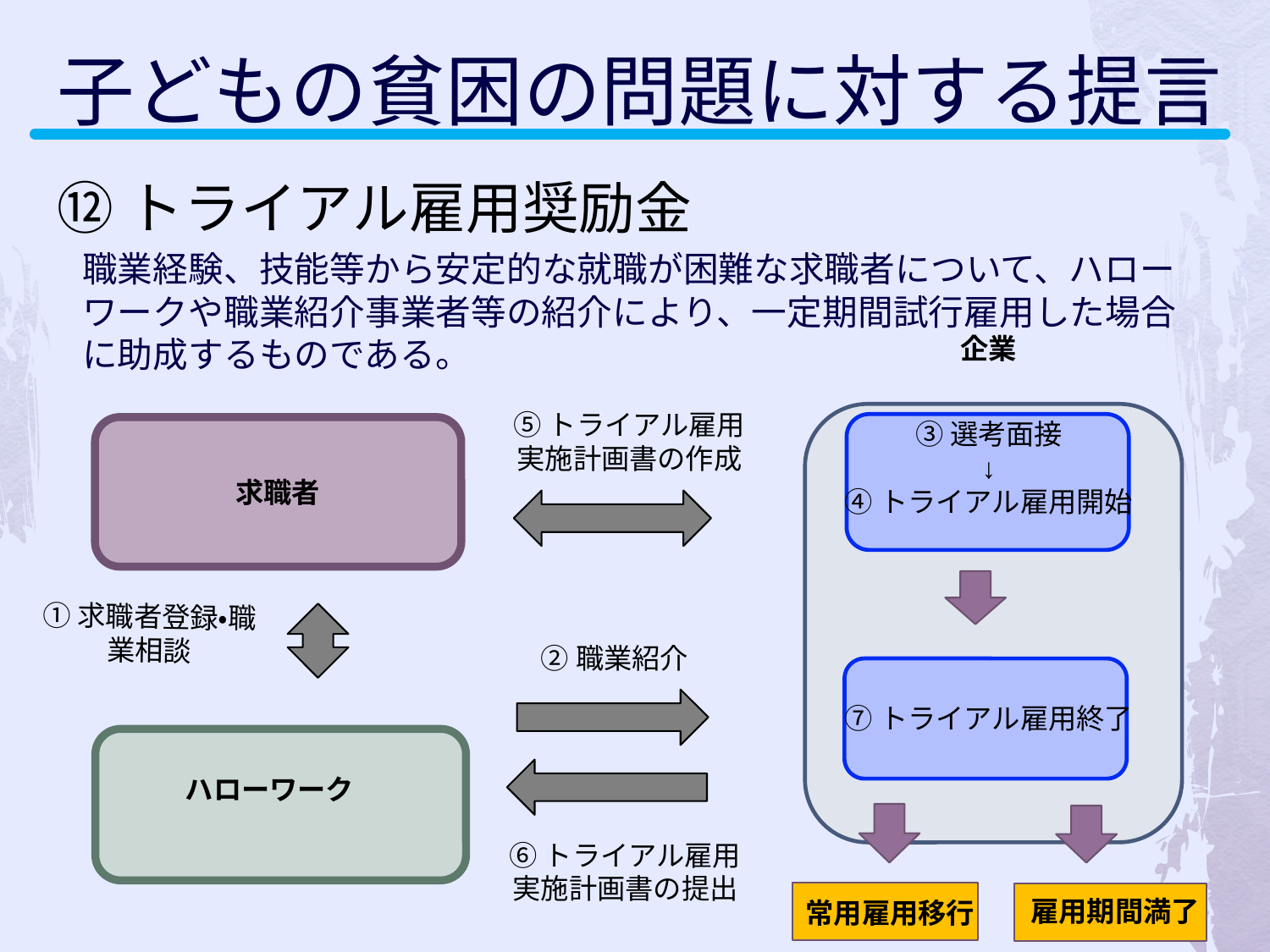

子どもの貧困の問題に対する提言
⑫トライアル雇用奨励金
職業経験、技能等から安定的な就職が困難な求職者について、ハローワークや職業紹介事業者等の紹介により、一定期間試行雇用した場合に助成するものである。
企業
⑤トライアル雇用
実施計画書の作成

③選考面接
↓
④トライアル雇用開始

求職者

①求職者登録・職業相談

②職業紹介

⑦トライアル雇用終了

ハローワーク

⑥トライアル雇用
実施計画書の提出

雇用期間満了
常用雇用移行